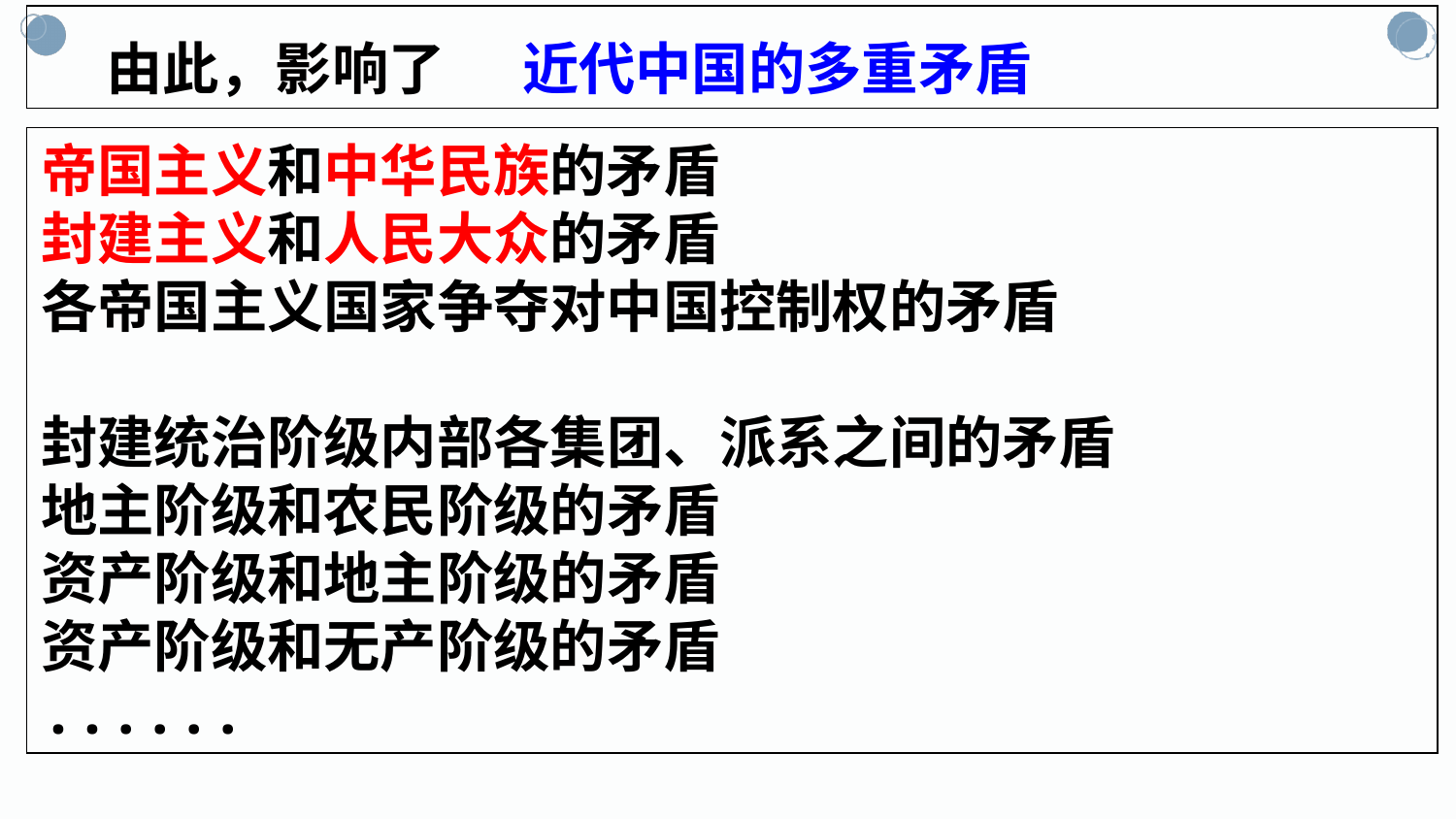

由此，影响了      近代中国的多重矛盾
帝国主义和中华民族的矛盾
封建主义和人民大众的矛盾
各帝国主义国家争夺对中国控制权的矛盾

封建统治阶级内部各集团、派系之间的矛盾
地主阶级和农民阶级的矛盾
资产阶级和地主阶级的矛盾
资产阶级和无产阶级的矛盾
......